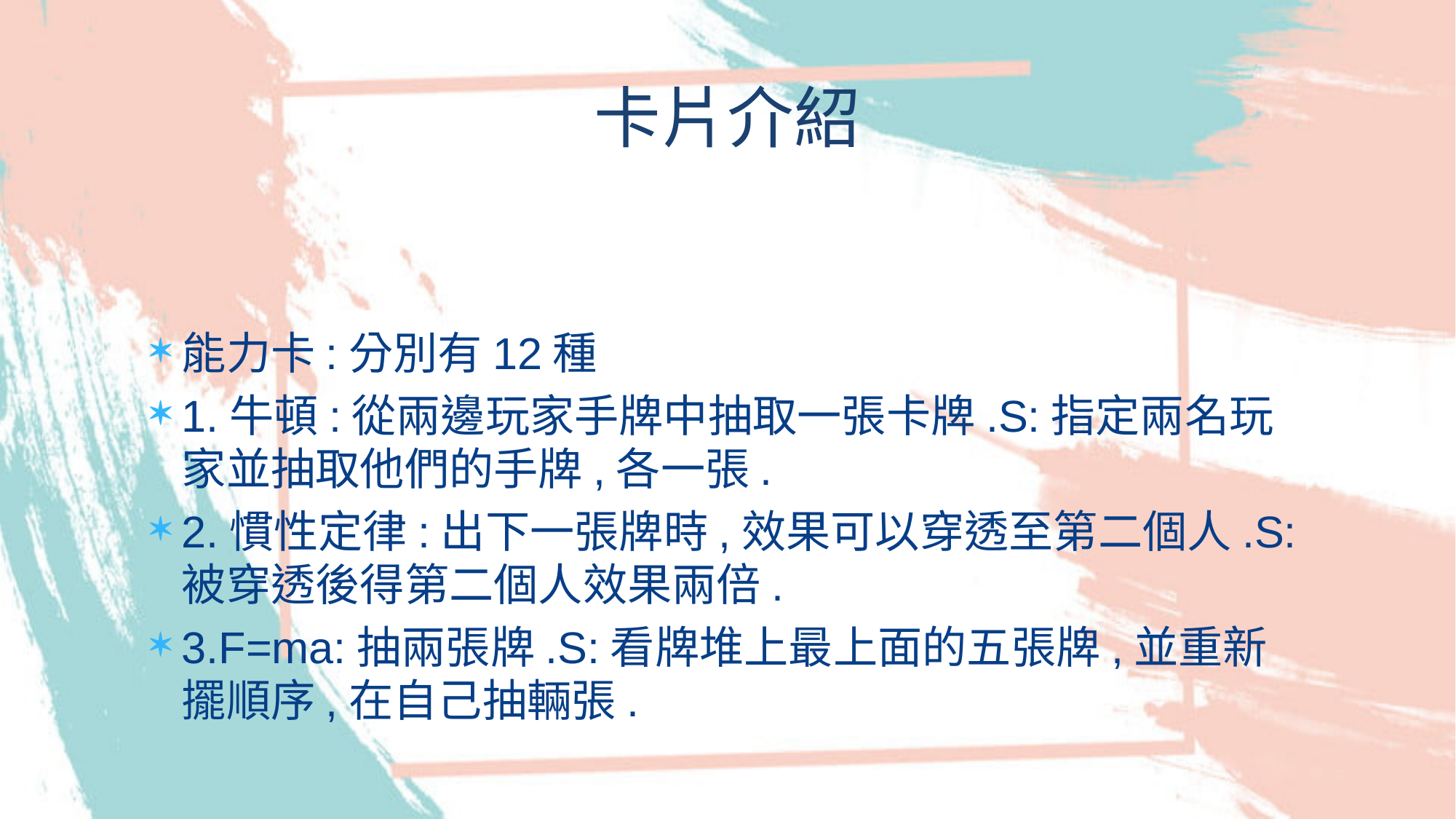

# 卡片介紹
能力卡:分別有12種
1.牛頓:從兩邊玩家手牌中抽取一張卡牌.S:指定兩名玩家並抽取他們的手牌,各一張.
2.慣性定律:出下一張牌時,效果可以穿透至第二個人.S:被穿透後得第二個人效果兩倍.
3.F=ma:抽兩張牌.S:看牌堆上最上面的五張牌,並重新擺順序,在自己抽輛張.